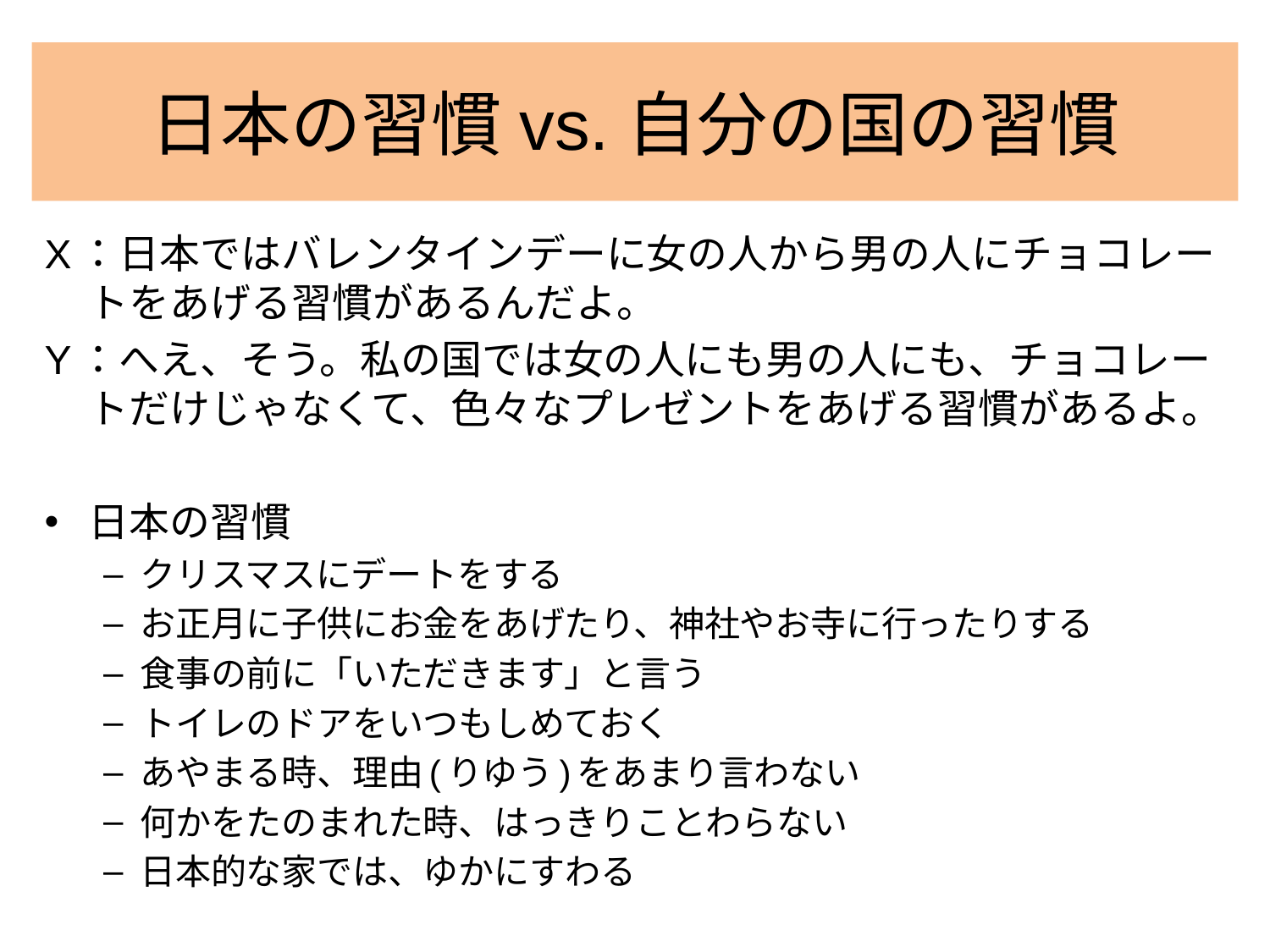

# 日本の習慣vs.自分の国の習慣
X：日本ではバレンタインデーに女の人から男の人にチョコレートをあげる習慣があるんだよ。
Y：へえ、そう。私の国では女の人にも男の人にも、チョコレートだけじゃなくて、色々なプレゼントをあげる習慣があるよ。

日本の習慣
クリスマスにデートをする
お正月に子供にお金をあげたり、神社やお寺に行ったりする
食事の前に「いただきます」と言う
トイレのドアをいつもしめておく
あやまる時、理由(りゆう)をあまり言わない
何かをたのまれた時、はっきりことわらない
日本的な家では、ゆかにすわる